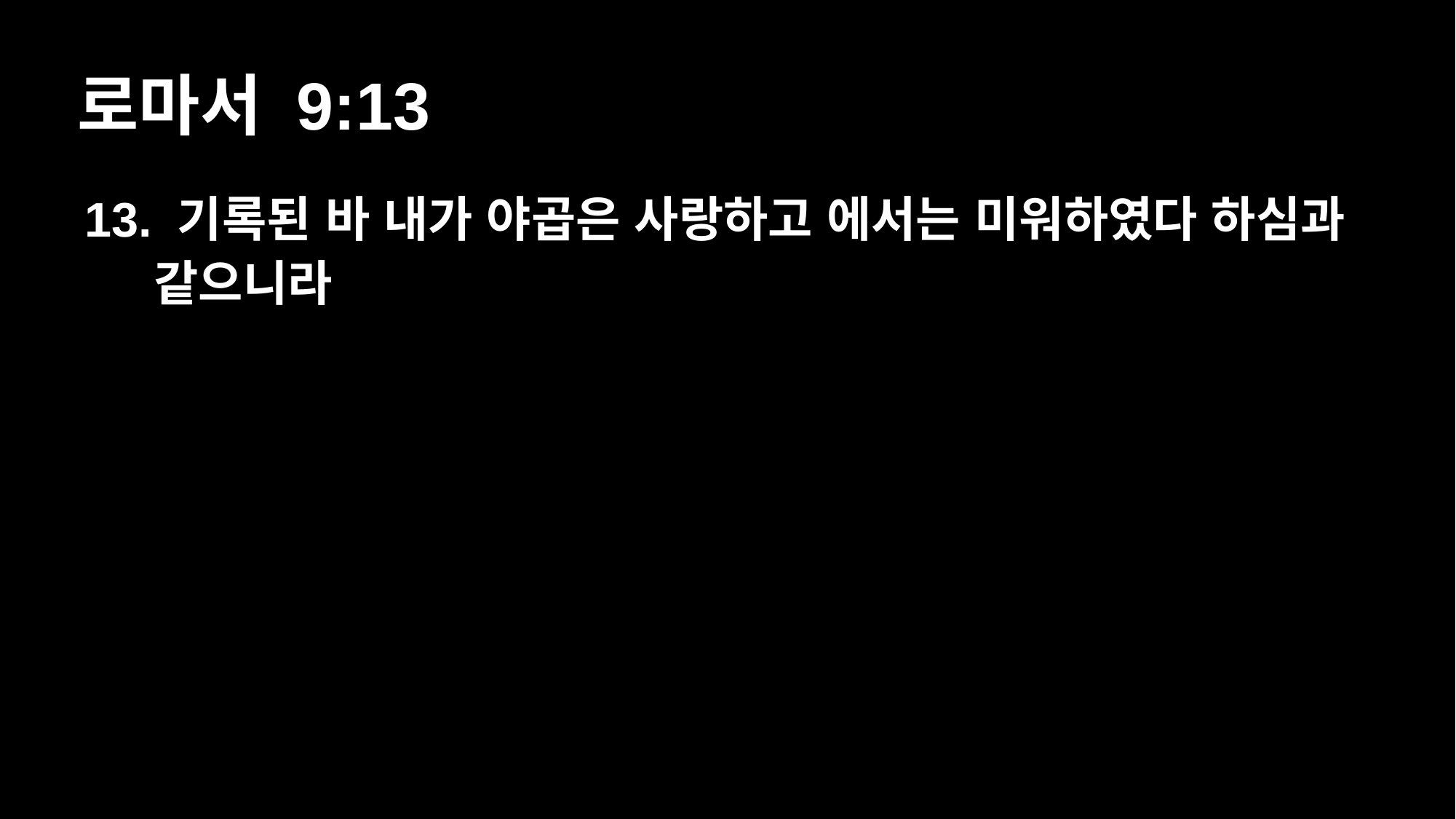

# 로마서 9:13
13. 기록된 바 내가 야곱은 사랑하고 에서는 미워하였다 하심과 같으니라